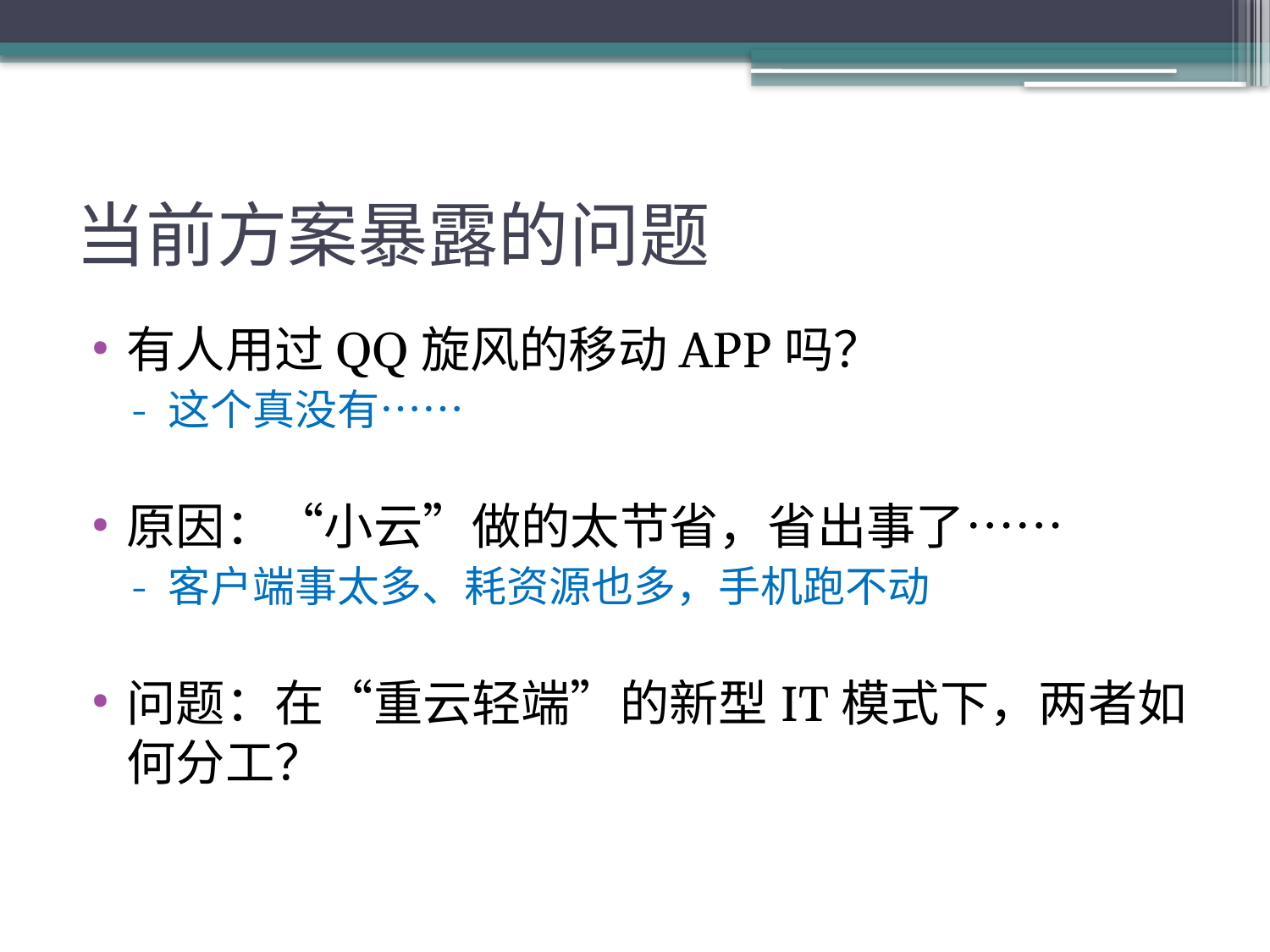

# 当前方案暴露的问题
有人用过QQ旋风的移动APP吗？
    - 这个真没有……

原因：“小云”做的太节省，省出事了……
    - 客户端事太多、耗资源也多，手机跑不动

问题：在“重云轻端”的新型IT模式下，两者如何分工？